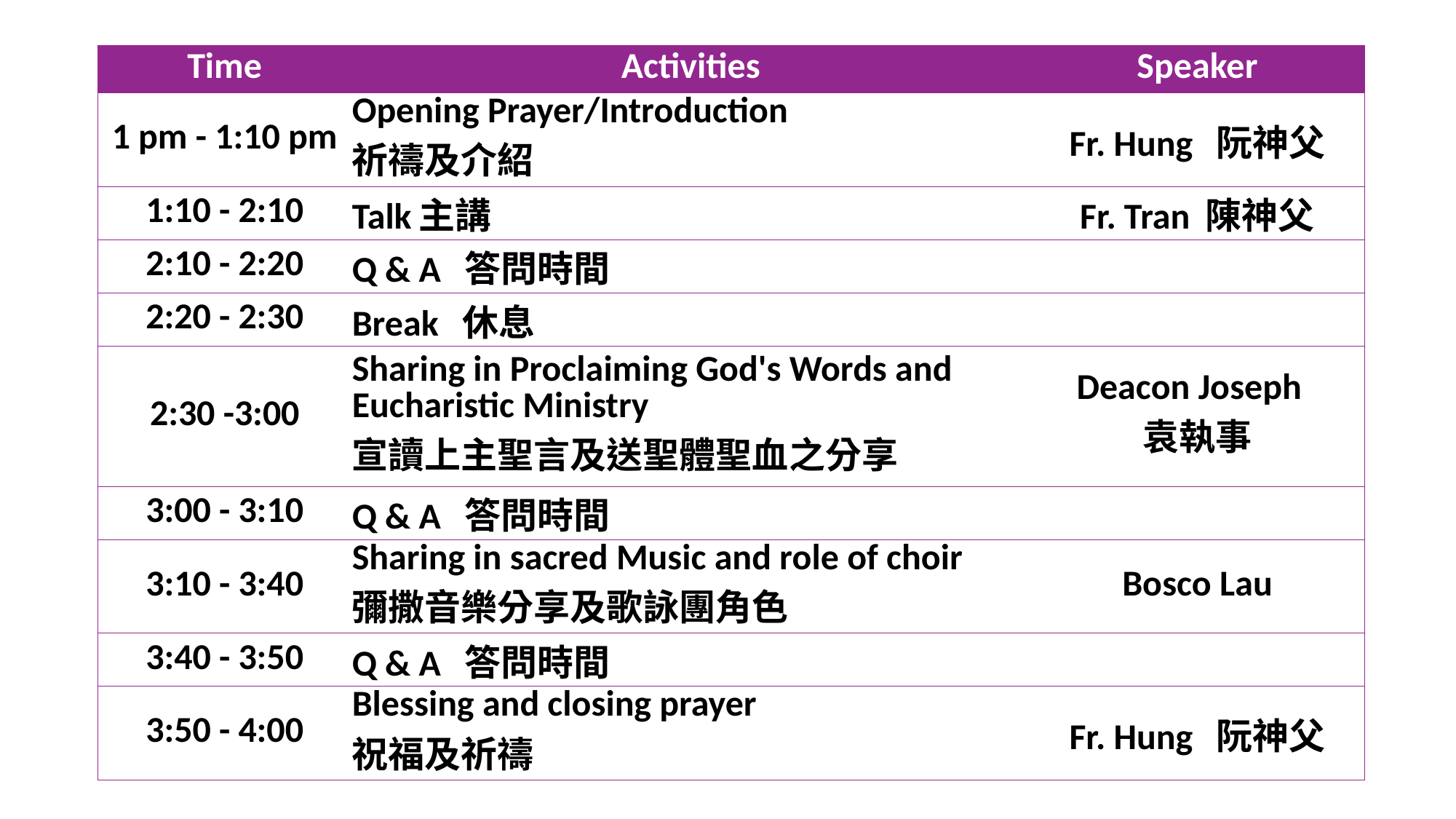

| Time | Activities | Speaker |
| --- | --- | --- |
| 1 pm - 1:10 pm | Opening Prayer/Introduction 祈禱及介紹 | Fr. Hung 阮神父 |
| 1:10 - 2:10 | Talk主講 | Fr. Tran 陳神父 |
| 2:10 - 2:20 | Q & A 答問時間 |  |
| 2:20 - 2:30 | Break 休息 |  |
| 2:30 -3:00 | Sharing in Proclaiming God's Words and Eucharistic Ministry 宣讀上主聖言及送聖體聖血之分享 | Deacon Joseph 袁執事 |
| 3:00 - 3:10 | Q & A 答問時間 |  |
| 3:10 - 3:40 | Sharing in sacred Music and role of choir 彌撒音樂分享及歌詠團角色 | Bosco Lau |
| 3:40 - 3:50 | Q & A 答問時間 |  |
| 3:50 - 4:00 | Blessing and closing prayer 祝福及祈禱 | Fr. Hung 阮神父 |